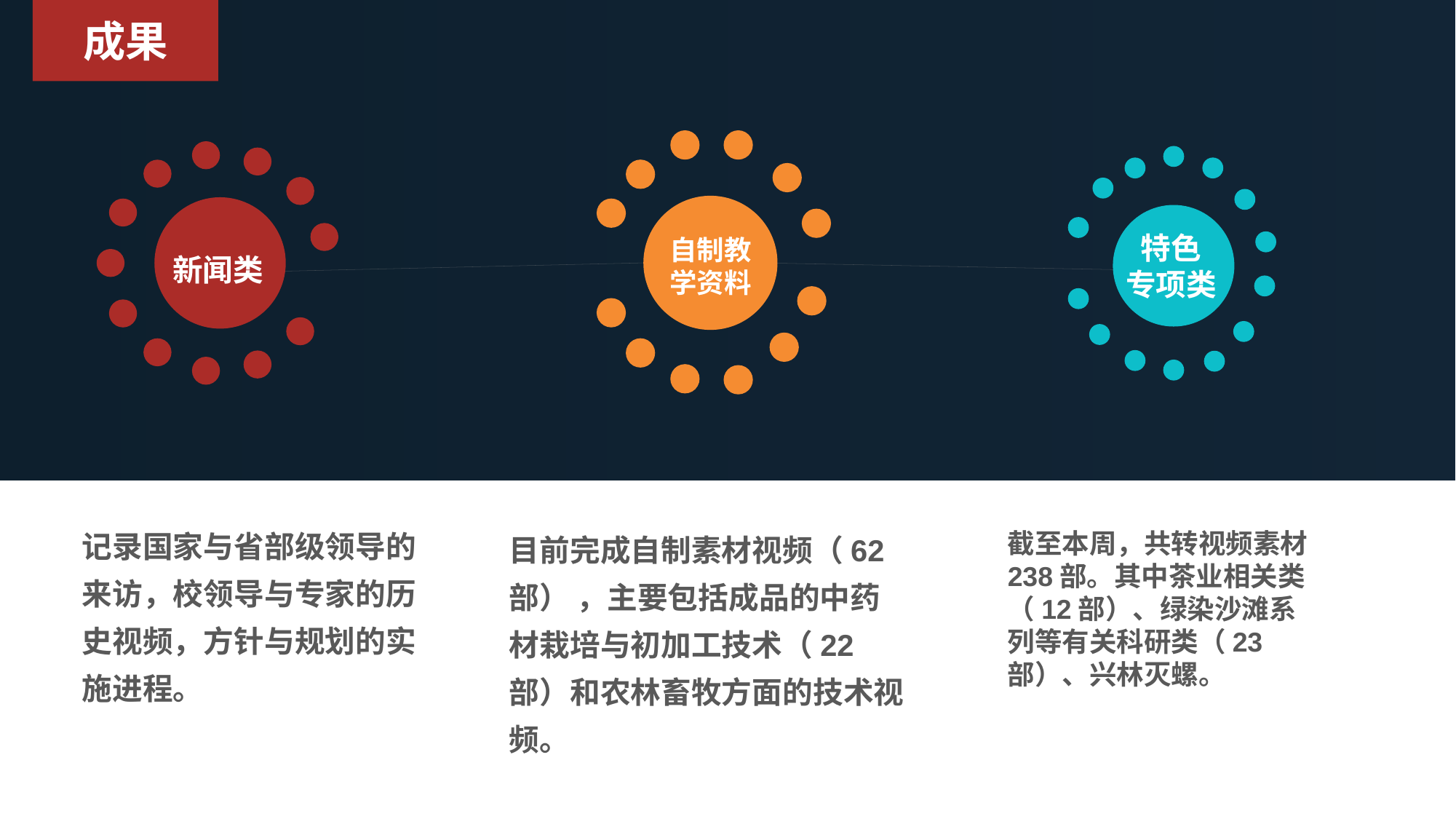

成果

特色
专项类
自制教学资料

新闻类

记录国家与省部级领导的来访，校领导与专家的历史视频，方针与规划的实施进程。
目前完成自制素材视频（62部） ，主要包括成品的中药材栽培与初加工技术（22部）和农林畜牧方面的技术视频。
截至本周，共转视频素材238部。其中茶业相关类（12部）、绿染沙滩系列等有关科研类（23部）、兴林灭螺。